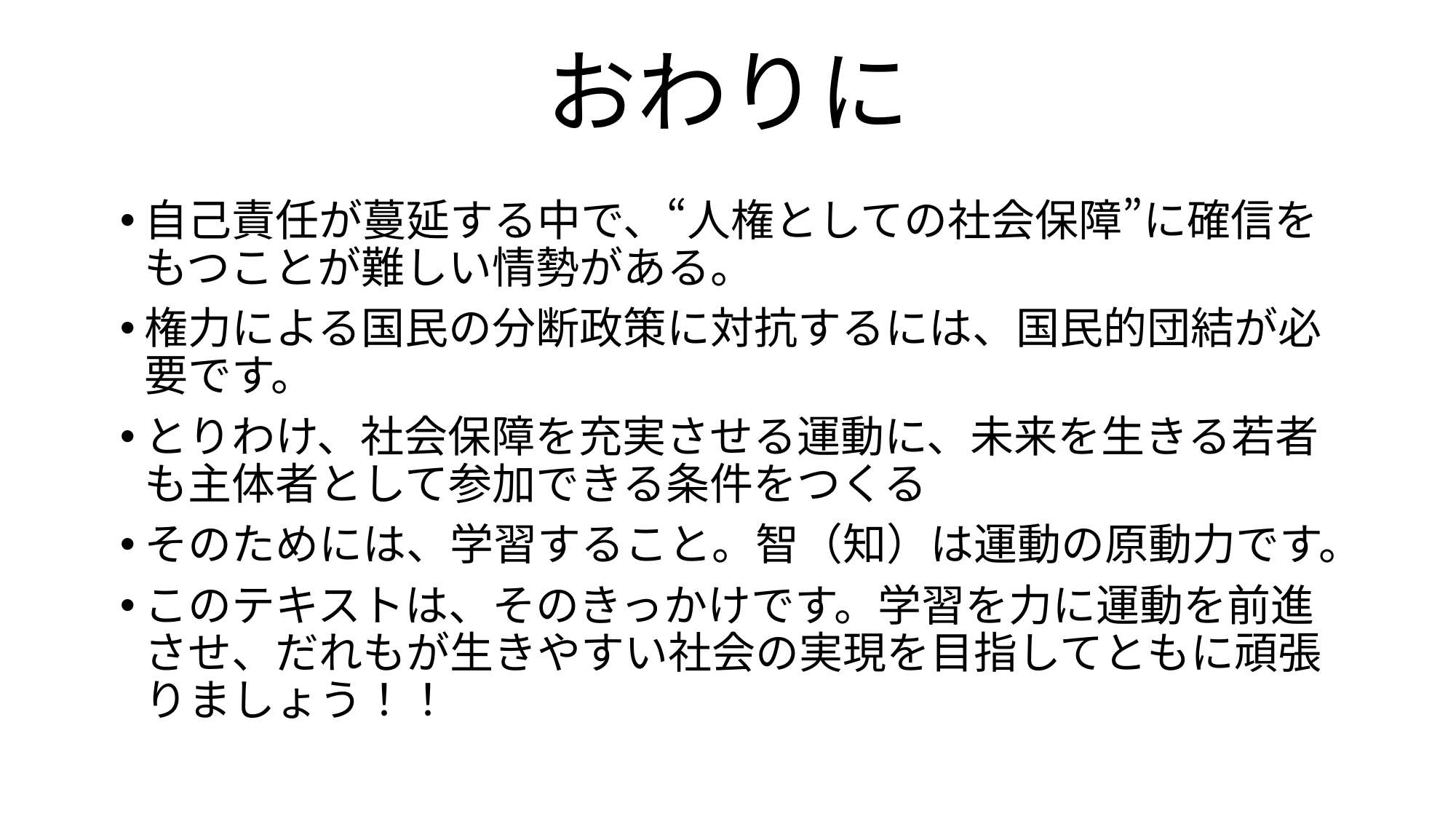

# おわりに
自己責任が蔓延する中で、“人権としての社会保障”に確信をもつことが難しい情勢がある。
権力による国民の分断政策に対抗するには、国民的団結が必要です。
とりわけ、社会保障を充実させる運動に、未来を生きる若者も主体者として参加できる条件をつくる
そのためには、学習すること。智（知）は運動の原動力です。
このテキストは、そのきっかけです。学習を力に運動を前進させ、だれもが生きやすい社会の実現を目指してともに頑張りましょう！！